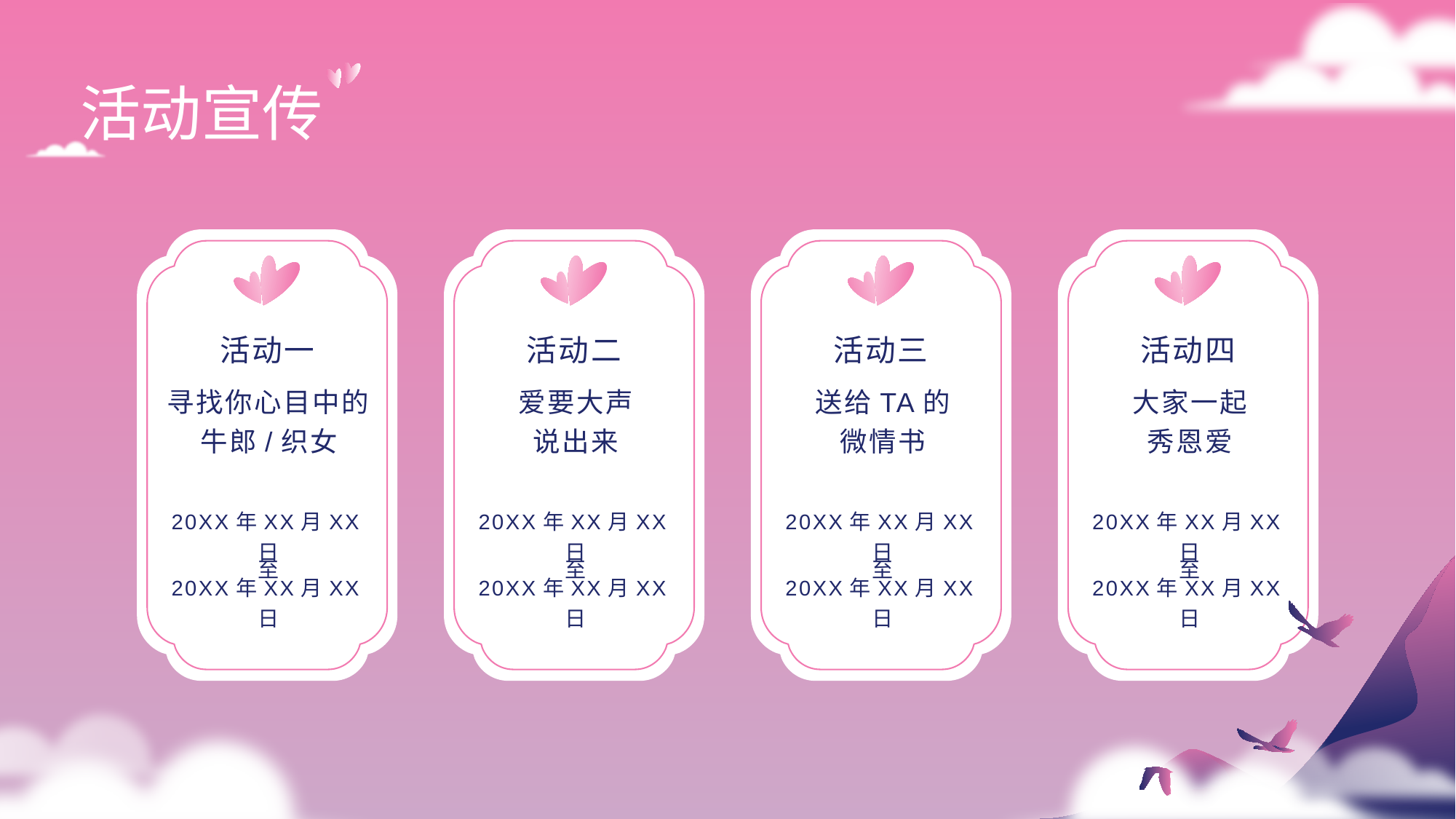

活动宣传

活动一
寻找你心目中的牛郎/织女
20XX年XX月XX日
至
20XX年XX月XX日

活动二
爱要大声
说出来
20XX年XX月XX日
至
20XX年XX月XX日

活动三
送给TA的
微情书
20XX年XX月XX日
至
20XX年XX月XX日

活动四
大家一起
秀恩爱
20XX年XX月XX日
至
20XX年XX月XX日